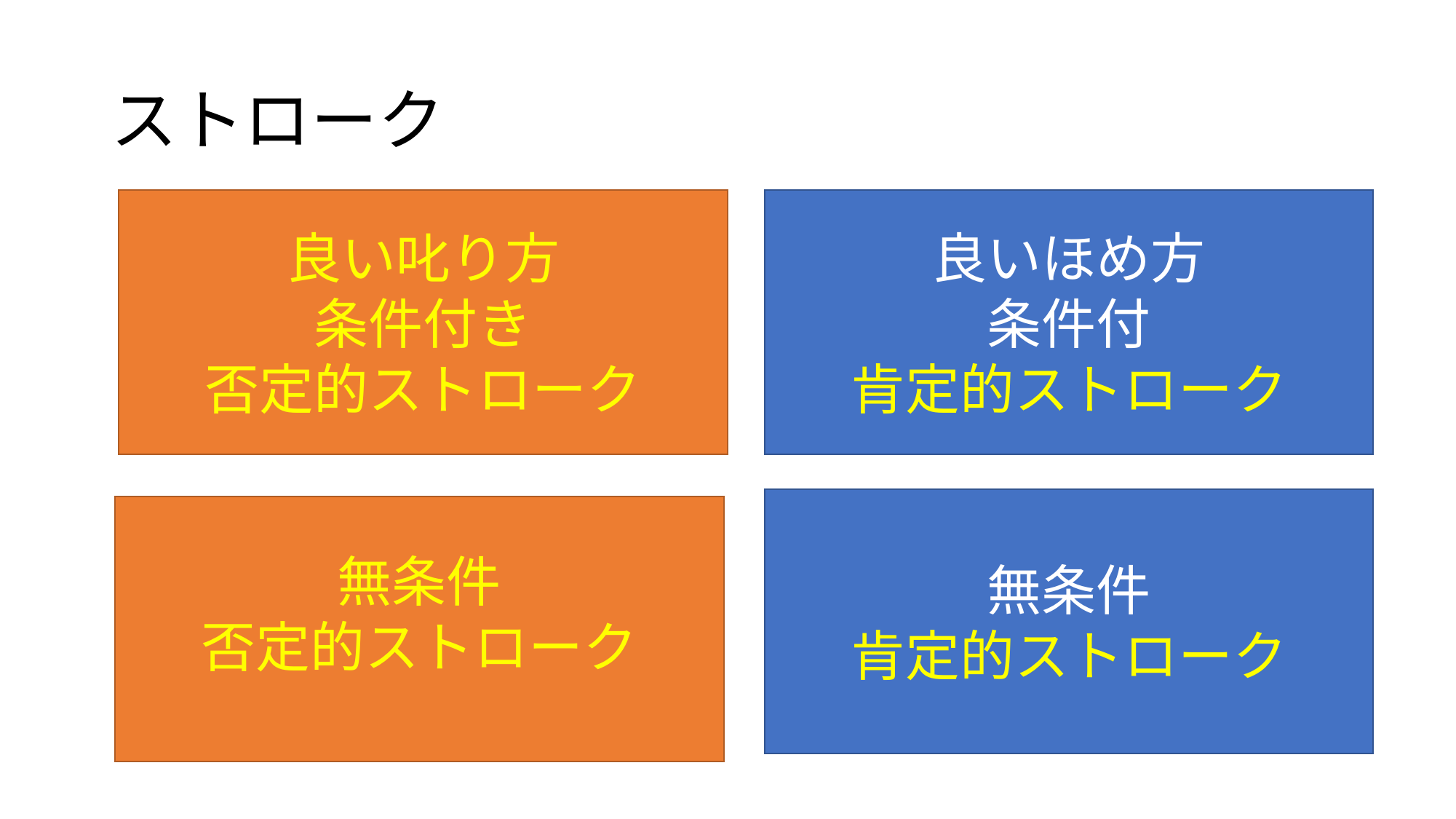

# ストローク
良い叱り方
条件付き
否定的ストローク
良いほめ方
条件付
肯定的ストローク

無条件
肯定的ストローク
無条件
否定的ストローク